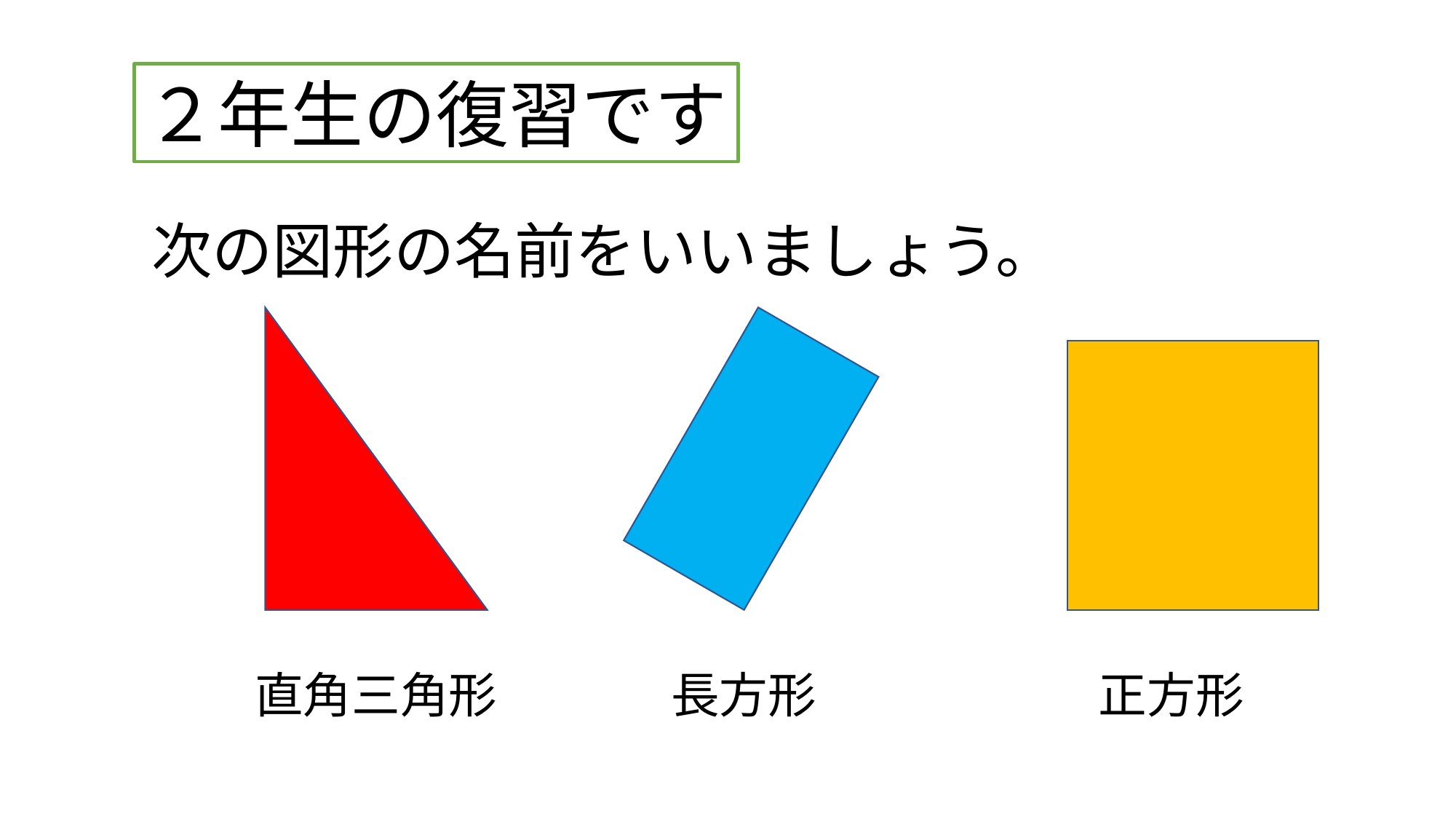

２年生の復習です
次の図形の名前をいいましょう。

直角三角形
長方形
正方形